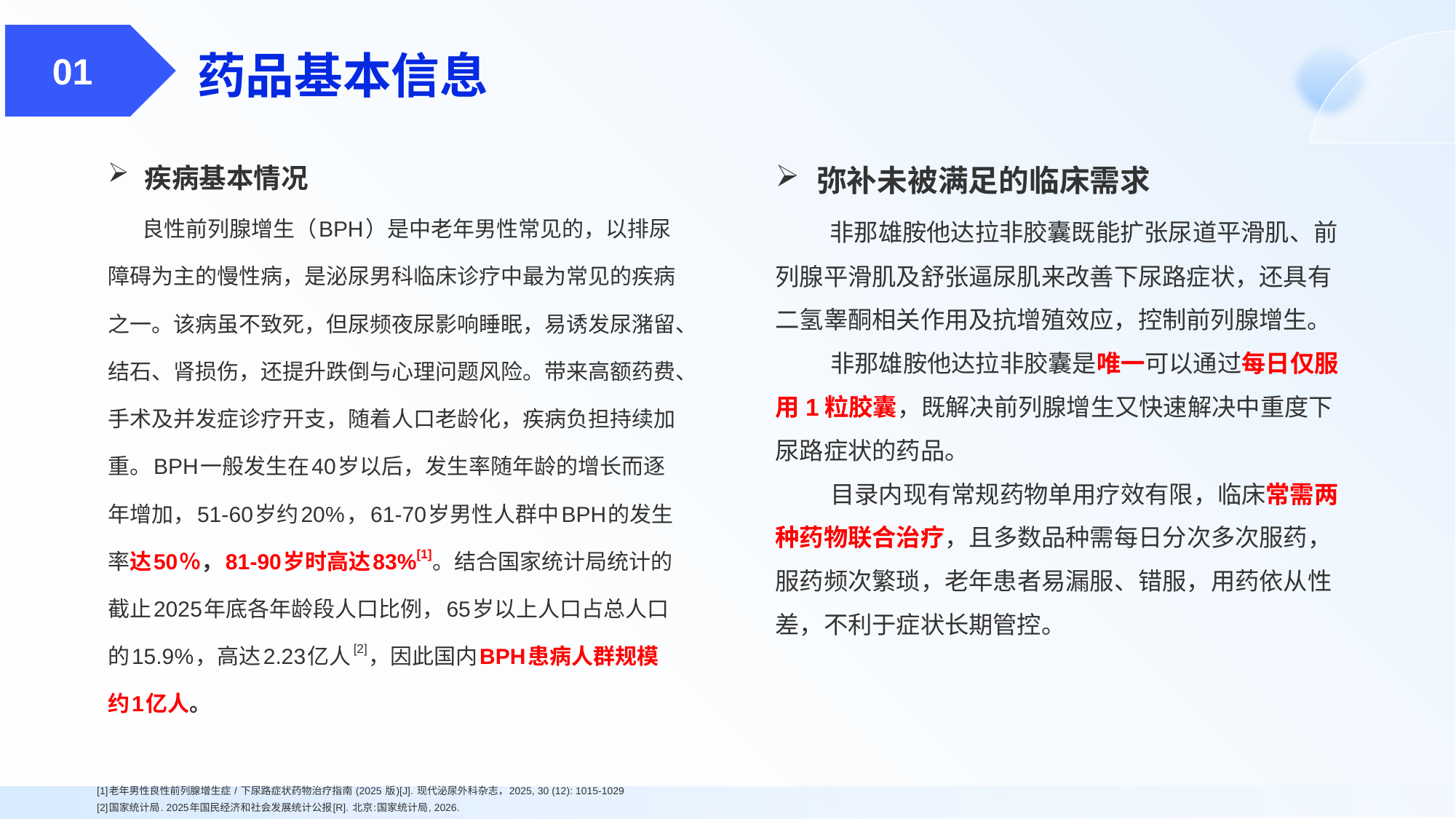

药品基本信息

  01
疾病基本情况
        良性前列腺增生（BPH）是中老年男性常见的，以排尿障碍为主的慢性病，是泌尿男科临床诊疗中最为常见的疾病之一。该病虽不致死，但尿频夜尿影响睡眠，易诱发尿潴留、结石、肾损伤，还提升跌倒与心理问题风险。带来高额药费、手术及并发症诊疗开支，随着人口老龄化，疾病负担持续加重。BPH一般发生在40岁以后，发生率随年龄的增长而逐年增加，51-60岁约20%，61-70岁男性人群中BPH的发生率达50％，81-90岁时高达83%[1]。结合国家统计局统计的截止2025年底各年龄段人口比例，65岁以上人口占总人口的15.9%，高达2.23亿人[2]，因此国内BPH患病人群规模约1亿人。
弥补未被满足的临床需求
        非那雄胺他达拉非胶囊既能扩张尿道平滑肌、前列腺平滑肌及舒张逼尿肌来改善下尿路症状，还具有二氢睾酮相关作用及抗增殖效应，控制前列腺增生。
         非那雄胺他达拉非胶囊是唯一可以通过每日仅服用1粒胶囊，既解决前列腺增生又快速解决中重度下尿路症状的药品。
         目录内现有常规药物单用疗效有限，临床常需两种药物联合治疗，且多数品种需每日分次多次服药，服药频次繁琐，老年患者易漏服、错服，用药依从性差，不利于症状长期管控。

[1]老年男性良性前列腺增生症 / 下尿路症状药物治疗指南 (2025 版)[J]. 现代泌尿外科杂志，2025, 30 (12): 1015-1029
[2]国家统计局. 2025年国民经济和社会发展统计公报[R]. 北京:国家统计局, 2026.